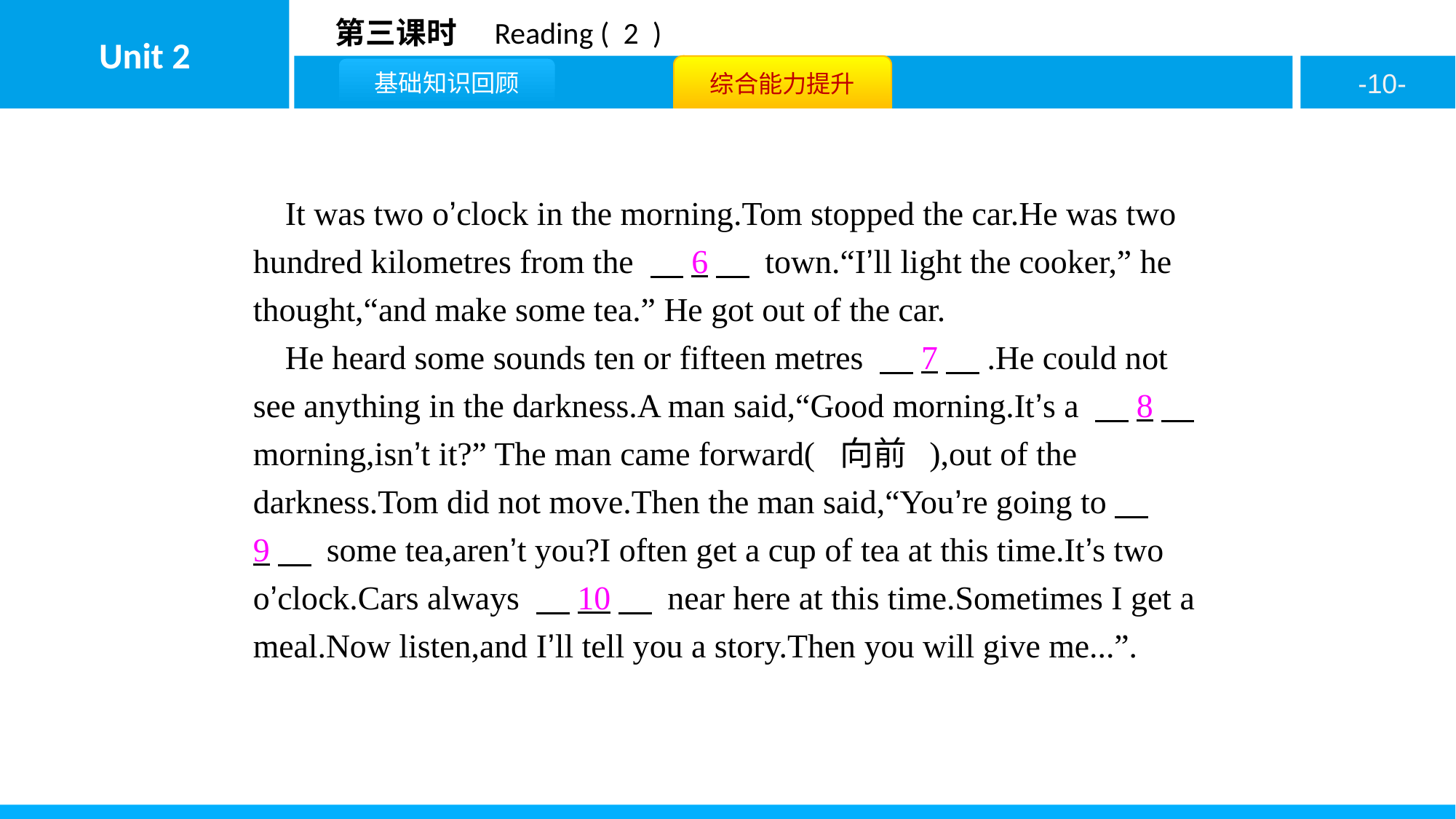

It was two o’clock in the morning.Tom stopped the car.He was two hundred kilometres from the 　6　 town.“I’ll light the cooker,” he thought,“and make some tea.” He got out of the car.
He heard some sounds ten or fifteen metres 　7　.He could not see anything in the darkness.A man said,“Good morning.It’s a 　8　 morning,isn’t it?” The man came forward(  向前  ),out of the darkness.Tom did not move.Then the man said,“You’re going to　9　 some tea,aren’t you?I often get a cup of tea at this time.It’s two o’clock.Cars always 　10　 near here at this time.Sometimes I get a meal.Now listen,and I’ll tell you a story.Then you will give me...”.